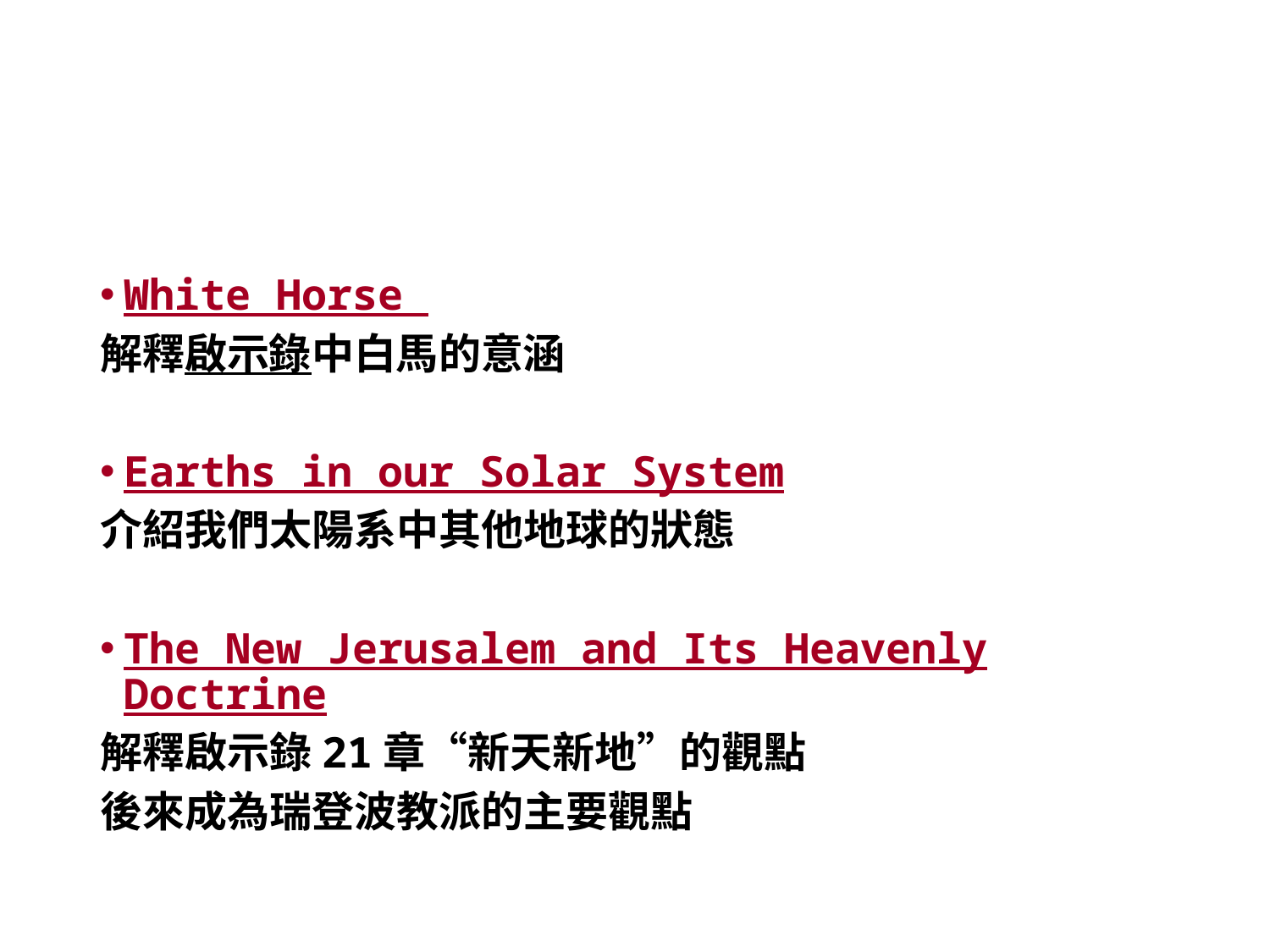

#

White Horse
解釋啟示錄中白馬的意涵

Earths in our Solar System
介紹我們太陽系中其他地球的狀態

The New Jerusalem and Its Heavenly Doctrine
解釋啟示錄21章“新天新地”的觀點
後來成為瑞登波教派的主要觀點